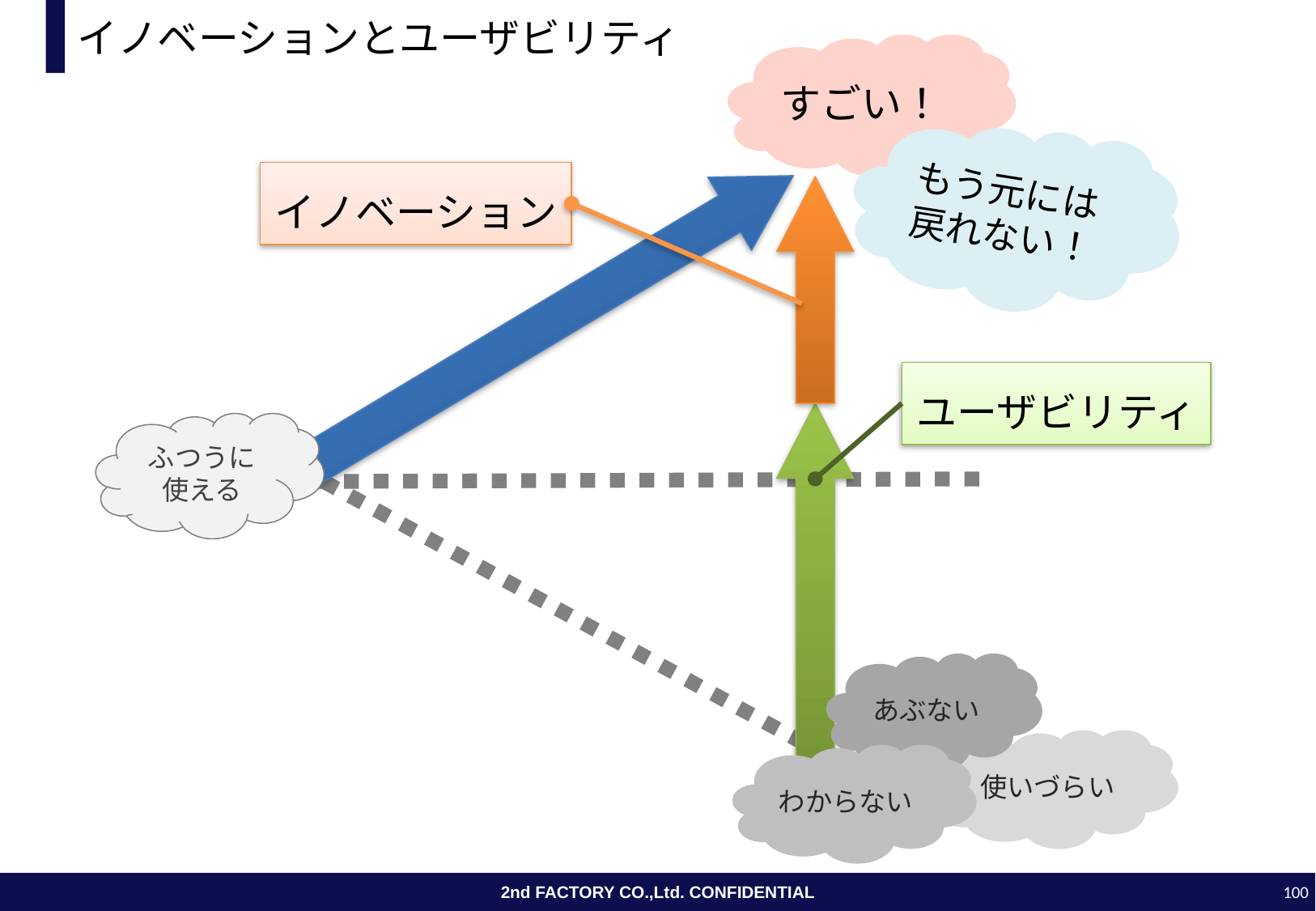

# イノベーションとユーザビリティ
すごい！
もう元には戻れない！
イノベーション

ユーザビリティ

ふつうに
使える
あぶない
使いづらい
わからない